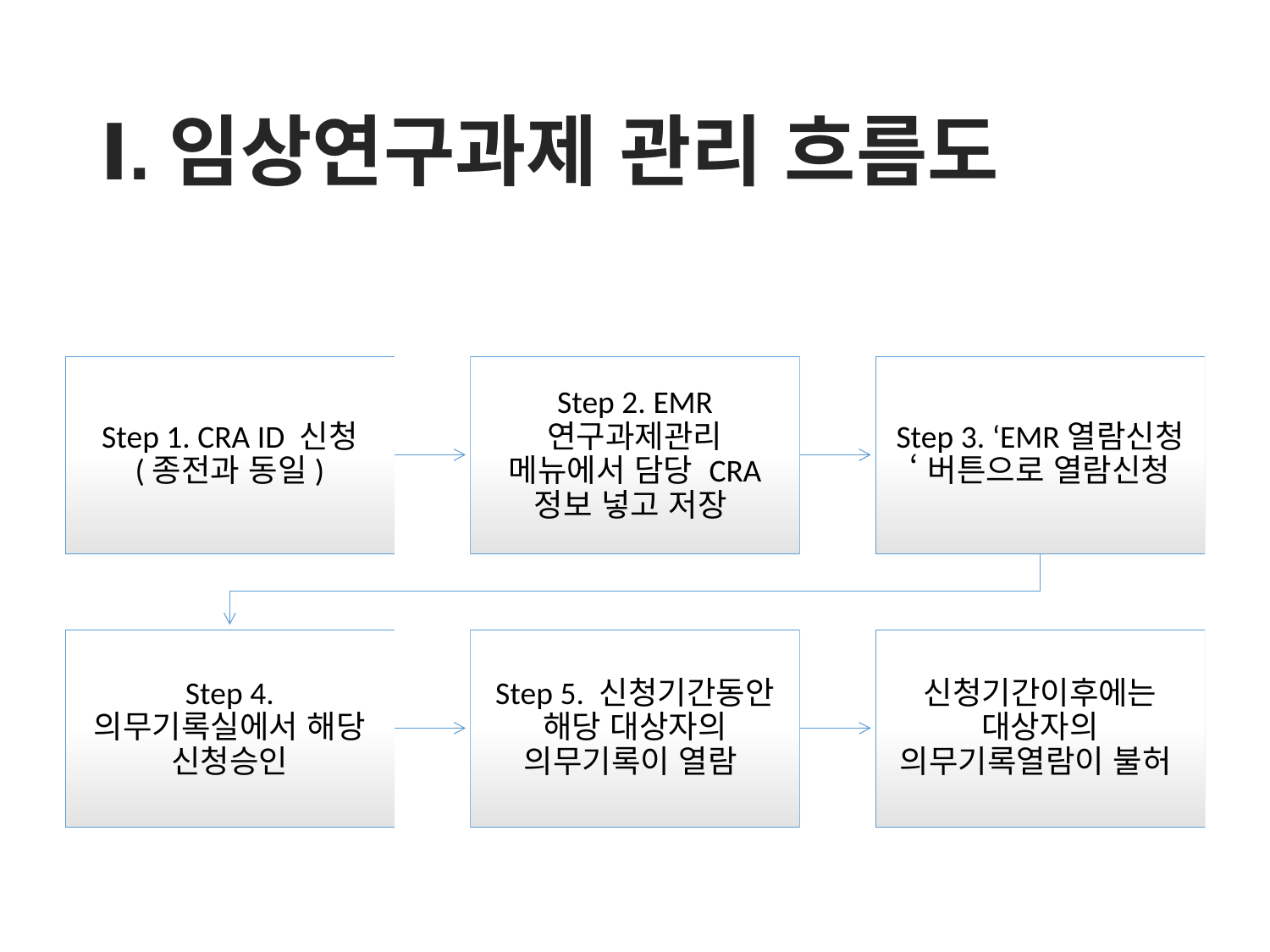

# Ⅰ.임상연구과제 관리 흐름도

Step 1. CRA ID 신청 (종전과 동일)

Step 2. EMR 연구과제관리 메뉴에서 담당 CRA 정보 넣고 저장

Step 3. ‘EMR열람신청‘ 버튼으로 열람신청

Step 4. 의무기록실에서 해당 신청승인

Step 5. 신청기간동안 해당 대상자의 의무기록이 열람
신청기간이후에는 대상자의 의무기록열람이 불허